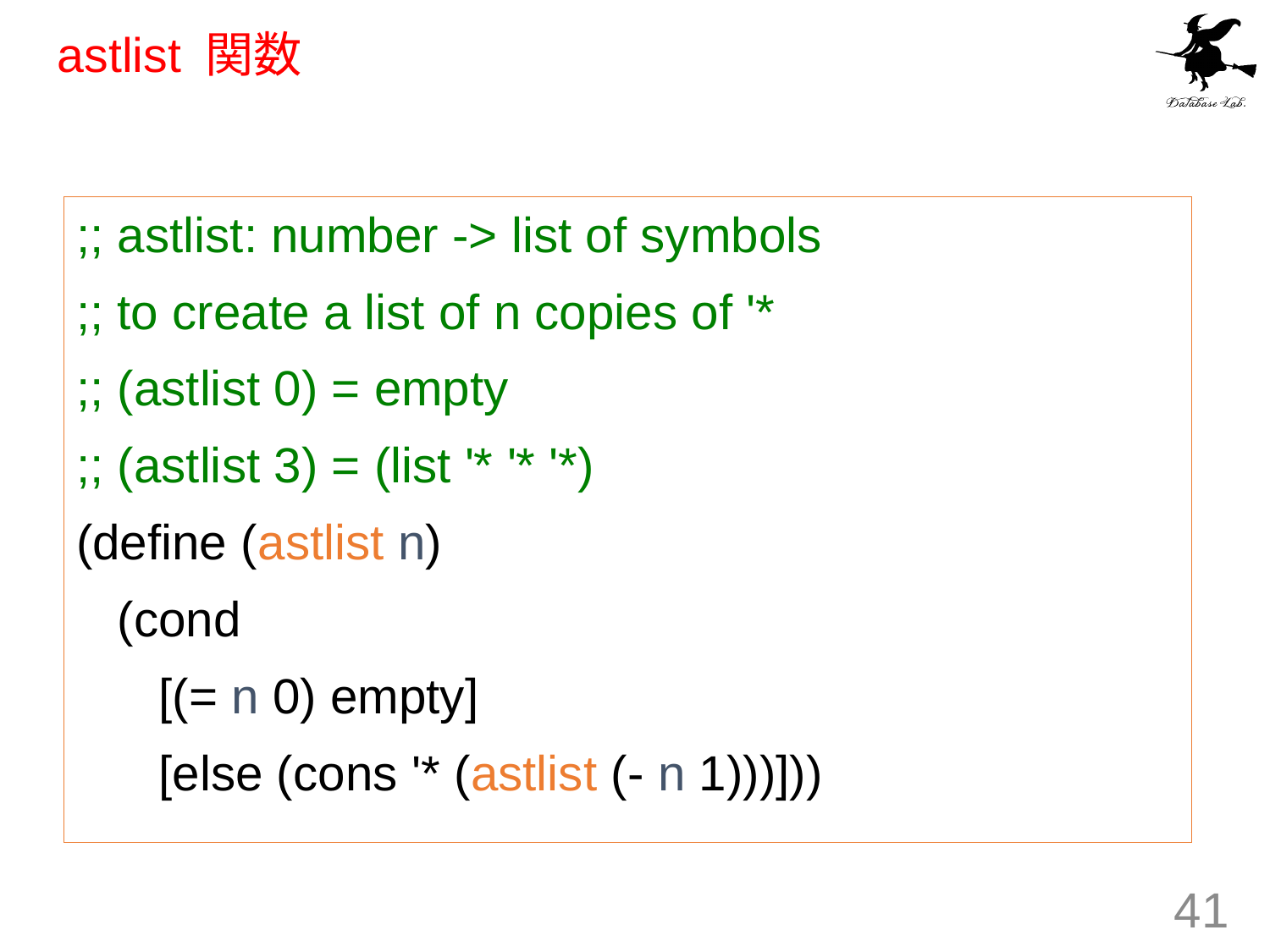

# astlist 関数
;; astlist: number -> list of symbols
;; to create a list of n copies of '*
;; (astlist 0) = empty
;; (astlist 3) = (list '* '* '*)
(define (astlist n)
   (cond
      [(= n 0) empty]
      [else (cons '* (astlist (- n 1)))]))
41